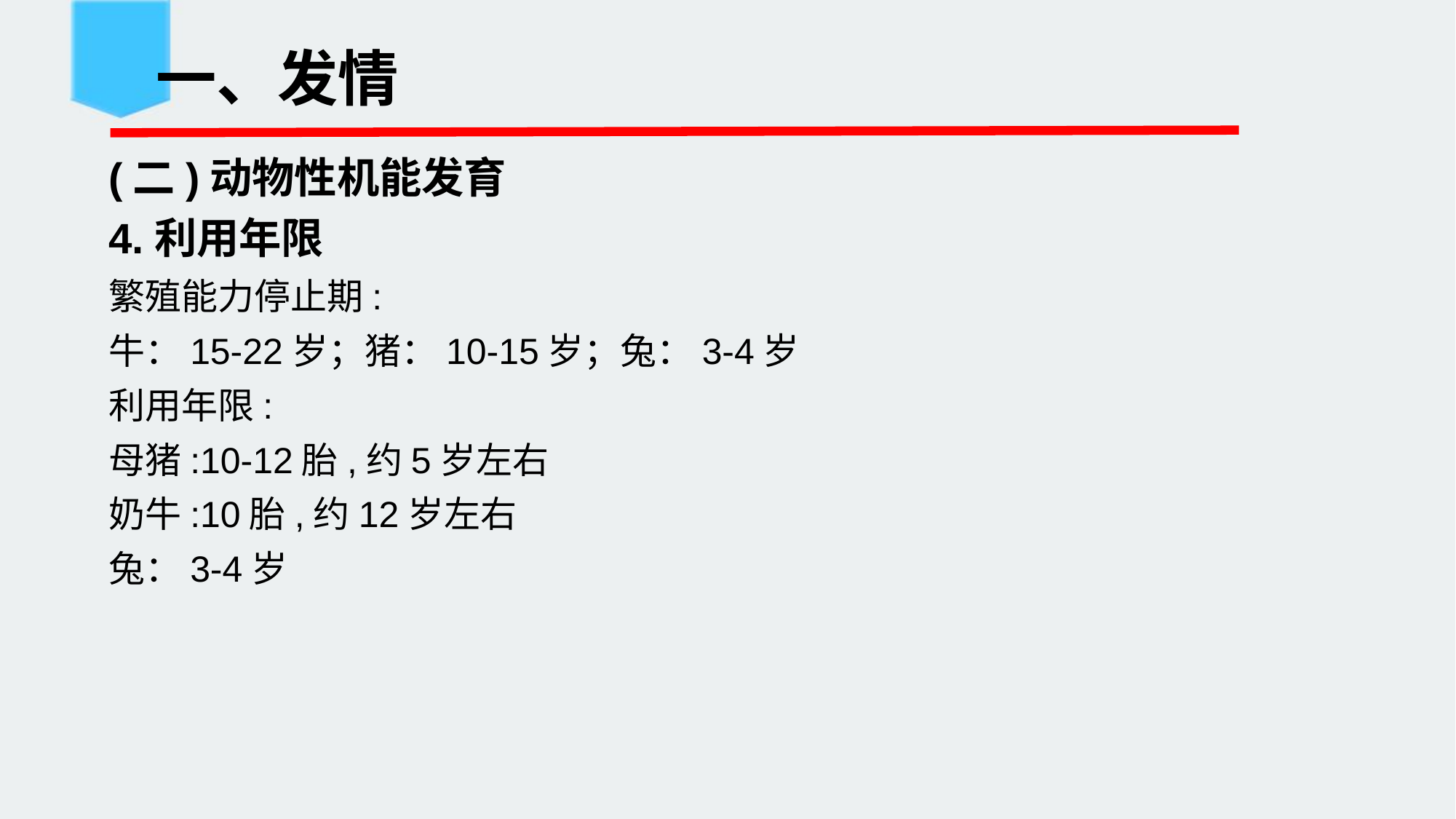

# 一、发情
(二)动物性机能发育
4.利用年限
繁殖能力停止期:
牛：15-22岁；猪：10-15岁；兔：3-4岁
利用年限:
母猪:10-12胎,约5岁左右
奶牛:10胎,约12岁左右
兔：3-4岁